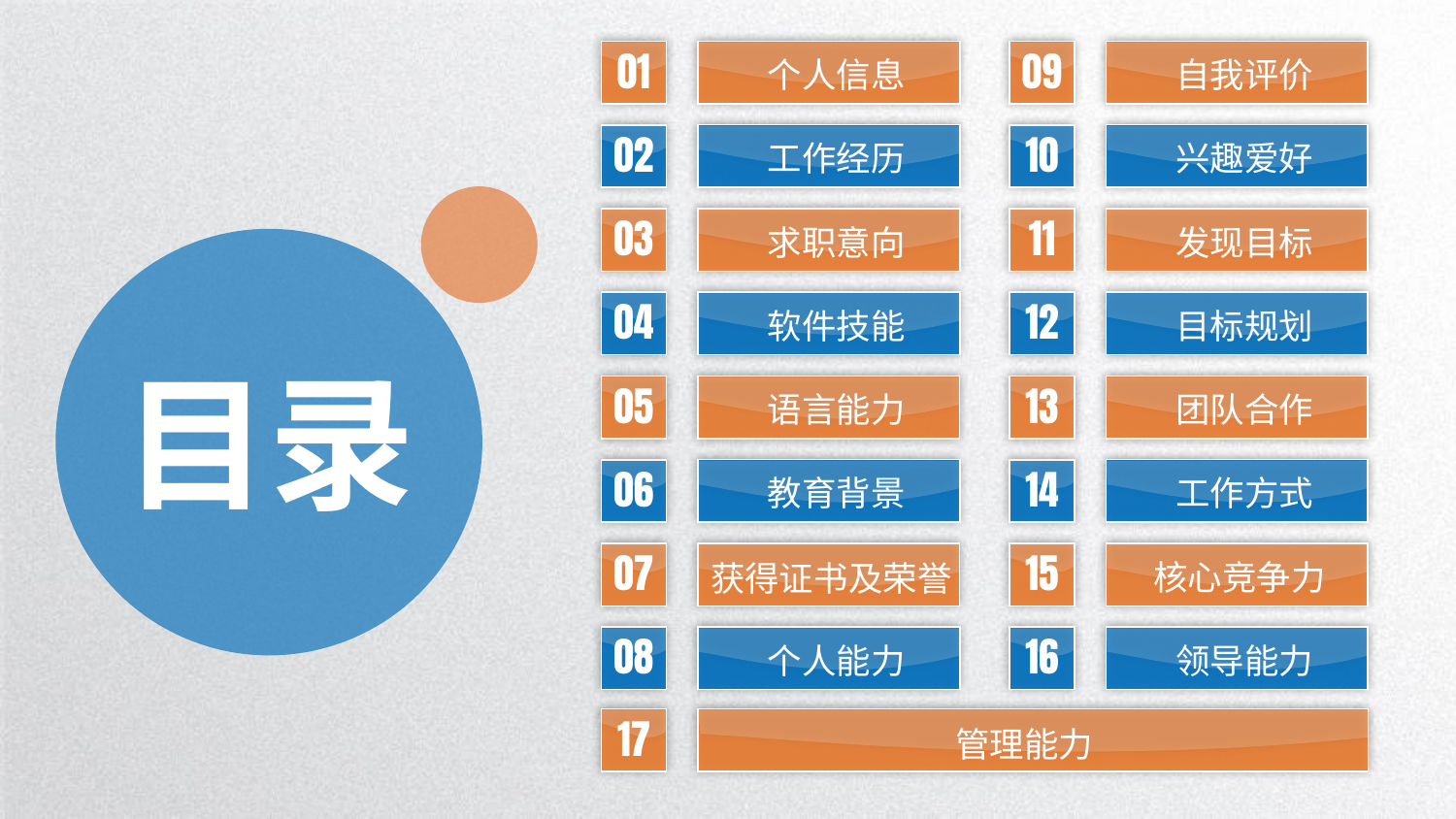

01

个人信息
09

自我评价
02

工作经历
10

兴趣爱好

目录
03

求职意向
11

发现目标
04

软件技能
12

目标规划
05

语言能力
13

团队合作
06

教育背景
14

工作方式
07

获得证书及荣誉
15

核心竞争力
08

个人能力
16

领导能力
17

管理能力